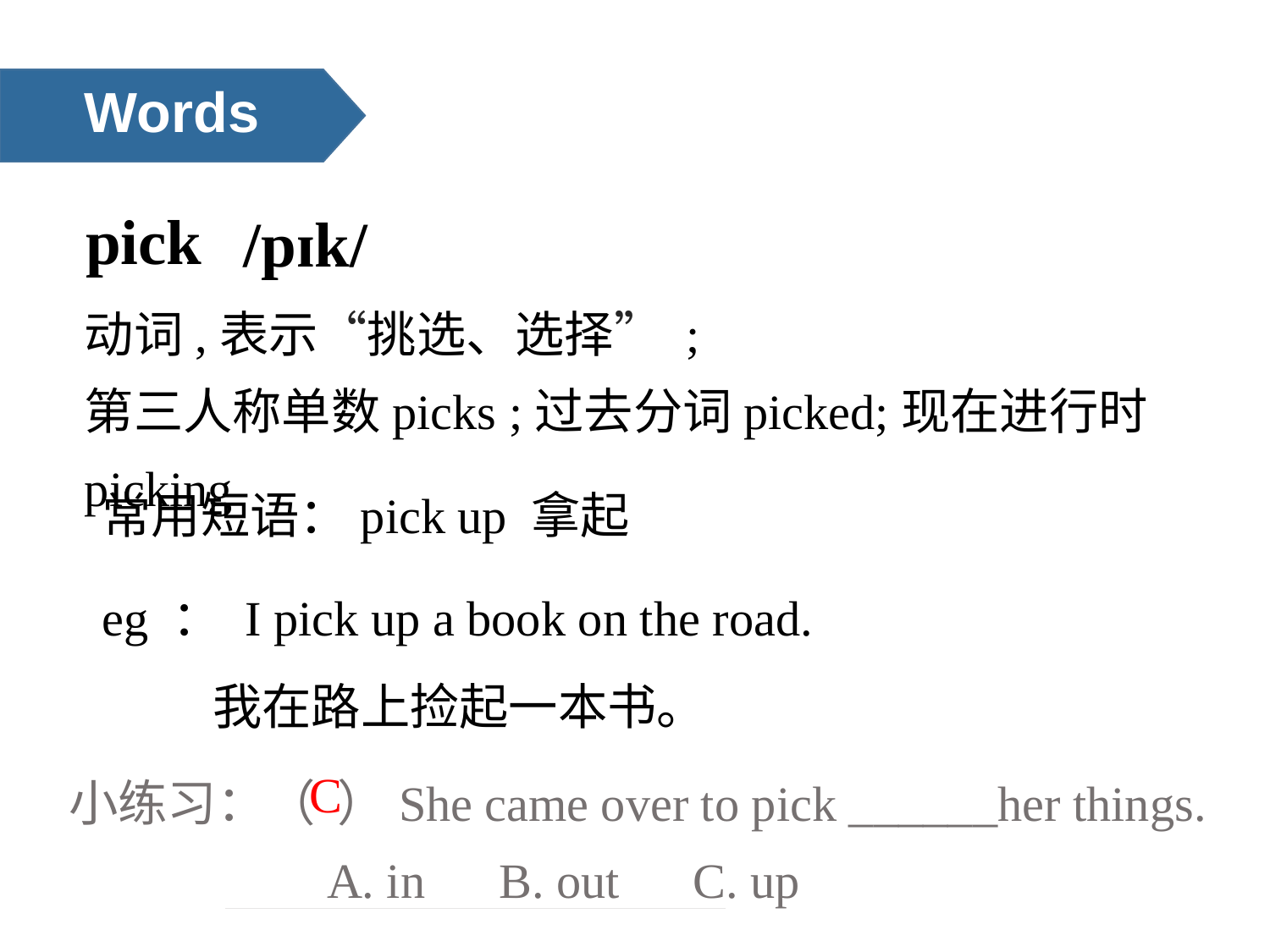

Words
pick
/pɪk/
动词,表示“挑选、选择” ;
第三人称单数picks ;过去分词picked;现在进行时picking
常用短语：pick up 拿起
eg ： I pick up a book on the road.
         我在路上捡起一本书。

小练习：（  ）She came over to pick ______her things.
                     A. in      B. out      C. up
 C